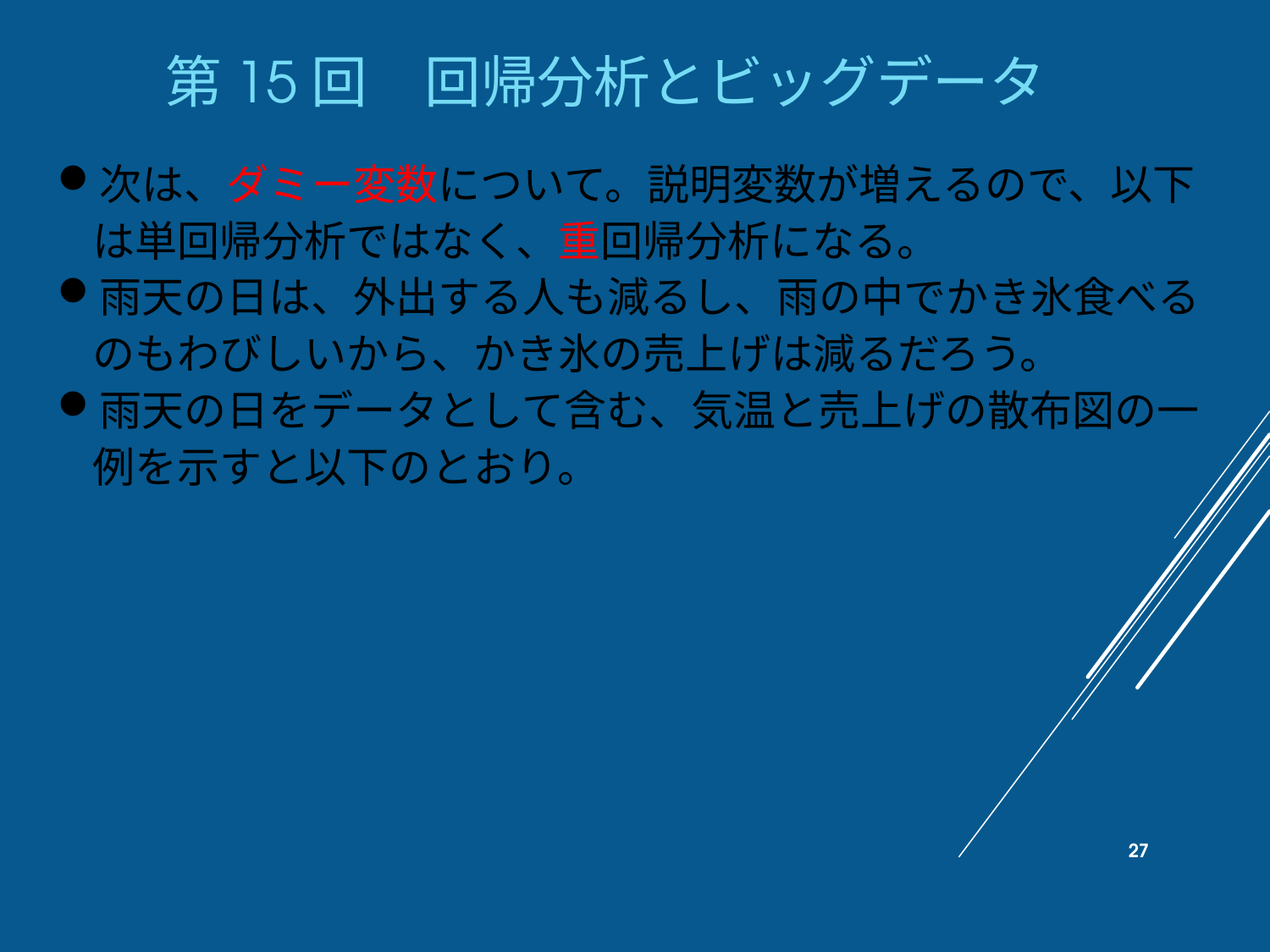

第15回　回帰分析とビッグデータ
次は、ダミー変数について。説明変数が増えるので、以下は単回帰分析ではなく、重回帰分析になる。
雨天の日は、外出する人も減るし、雨の中でかき氷食べるのもわびしいから、かき氷の売上げは減るだろう。
雨天の日をデータとして含む、気温と売上げの散布図の一例を示すと以下のとおり。
27